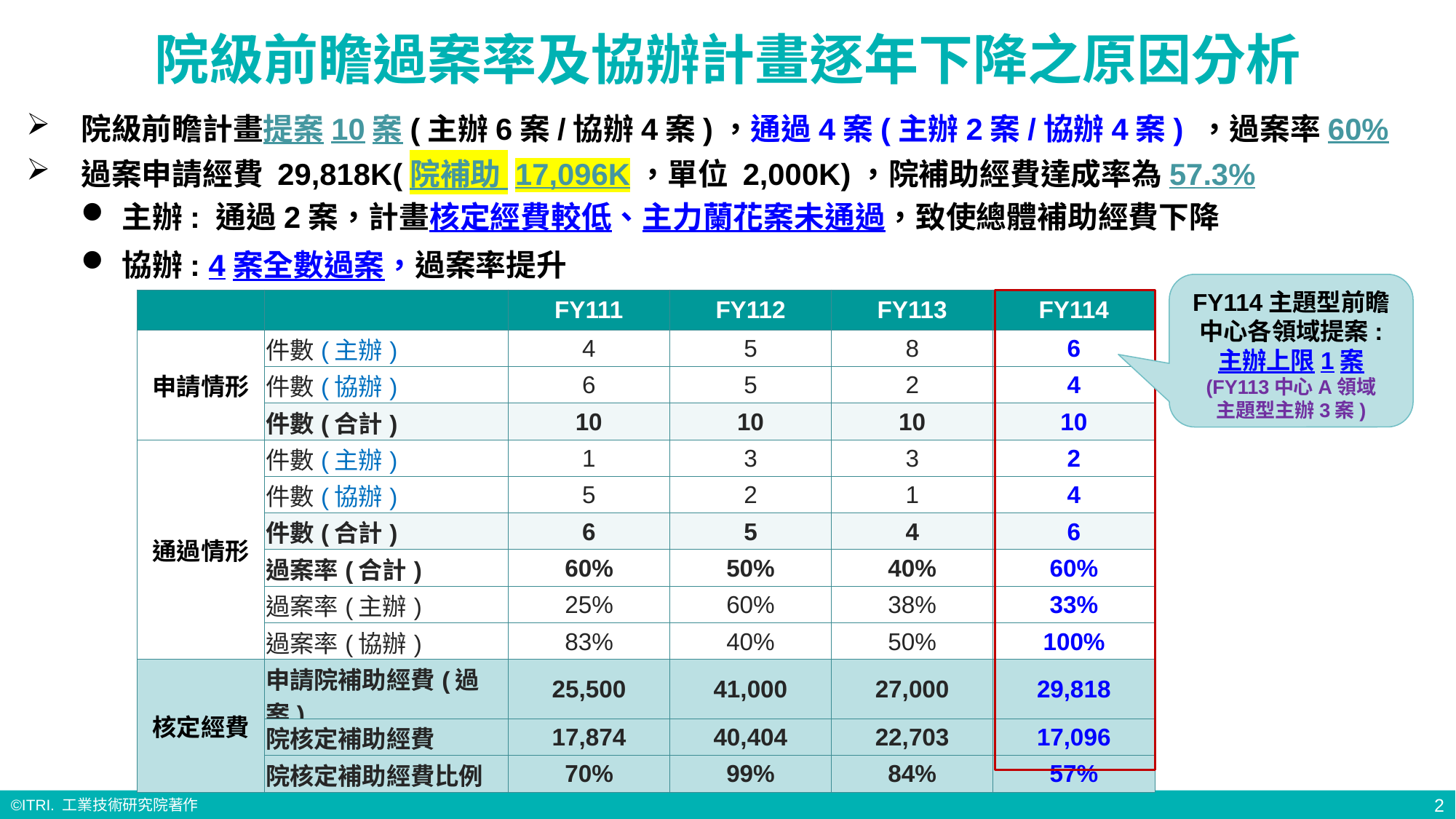

# 院級前瞻過案率及協辦計畫逐年下降之原因分析
院級前瞻計畫提案10案(主辦6案/協辦4案)，通過4案(主辦2案/協辦4案) ，過案率60%
過案申請經費 29,818K(院補助 17,096K，單位 2,000K)，院補助經費達成率為57.3%
主辦: 通過2案，計畫核定經費較低、主力蘭花案未通過，致使總體補助經費下降
協辦: 4案全數過案，過案率提升
FY114主題型前瞻中心各領域提案:
主辦上限1案
(FY113中心A領域
主題型主辦3案)

|  |  | FY111 | FY112 | FY113 | FY114 |
| --- | --- | --- | --- | --- | --- |
| 申請情形 | 件數(主辦) | 4 | 5 | 8 | 6 |
|  | 件數(協辦) | 6 | 5 | 2 | 4 |
|  | 件數(合計) | 10 | 10 | 10 | 10 |
| 通過情形 | 件數(主辦) | 1 | 3 | 3 | 2 |
|  | 件數(協辦) | 5 | 2 | 1 | 4 |
|  | 件數(合計) | 6 | 5 | 4 | 6 |
|  | 過案率(合計) | 60% | 50% | 40% | 60% |
|  | 過案率(主辦) | 25% | 60% | 38% | 33% |
|  | 過案率(協辦) | 83% | 40% | 50% | 100% |
| 核定經費 | 申請院補助經費(過案) | 25,500 | 41,000 | 27,000 | 29,818 |
| 核定經費 | 院核定補助經費 | 17,874 | 40,404 | 22,703 | 17,096 |
|  | 院核定補助經費比例 | 70% | 99% | 84% | 57% |

2